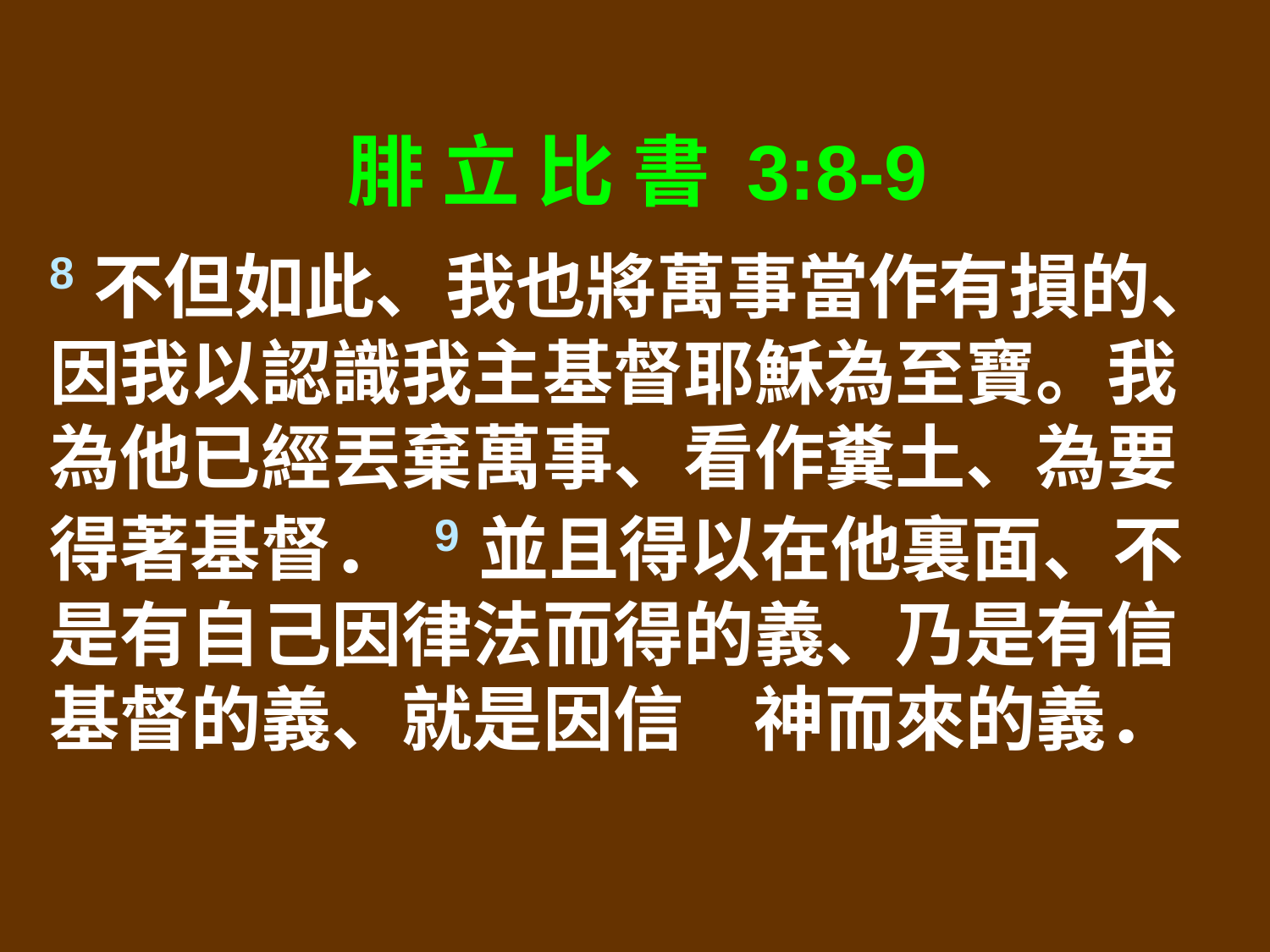

腓 立 比 書 3:8-9
8不但如此、我也將萬事當作有損的、因我以認識我主基督耶穌為至寶。我為他已經丟棄萬事、看作糞土、為要得著基督． 9並且得以在他裏面、不是有自己因律法而得的義、乃是有信基督的義、就是因信　神而來的義．